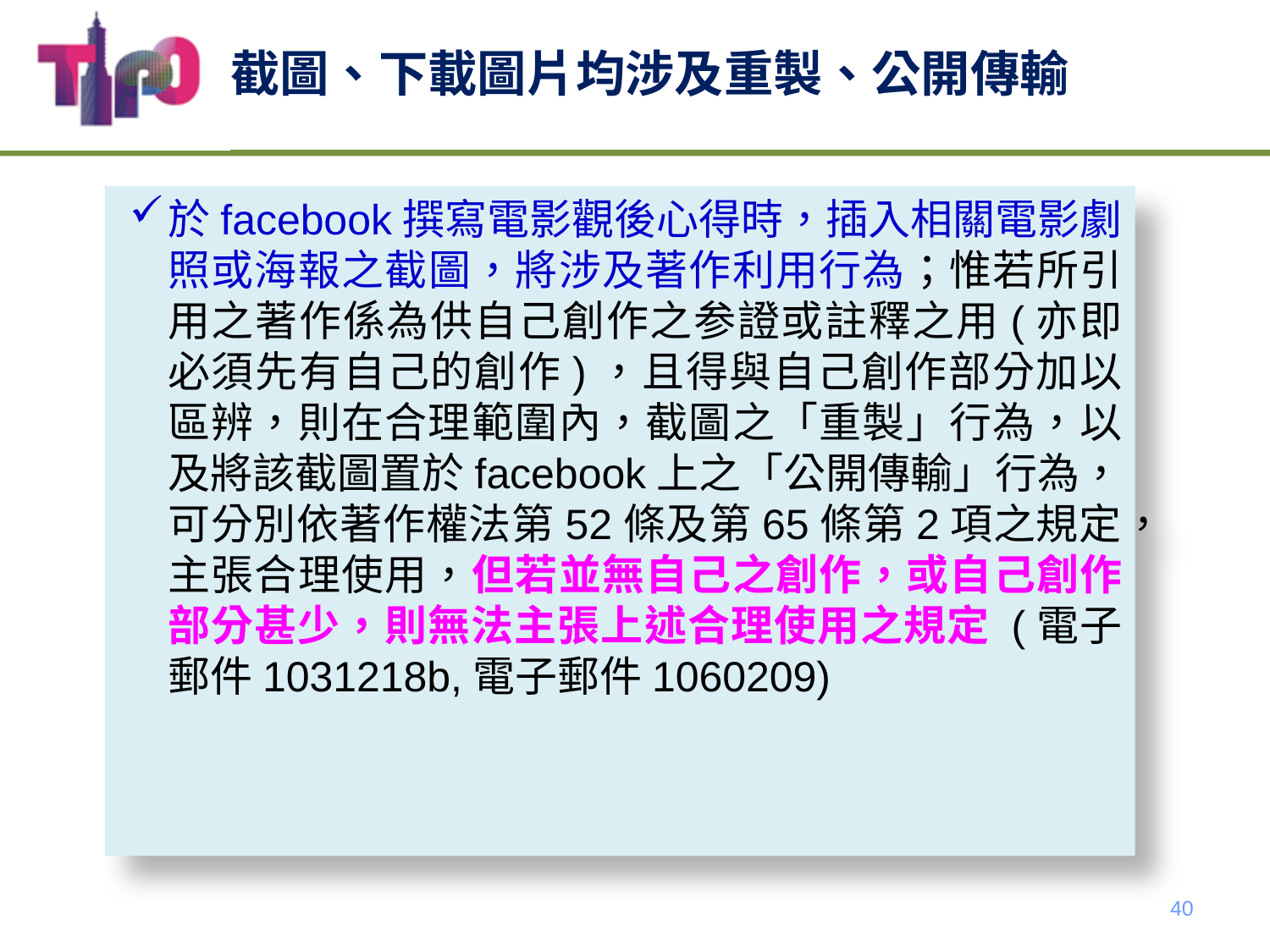

# 截圖、下載圖片均涉及重製、公開傳輸
於facebook撰寫電影觀後心得時，插入相關電影劇照或海報之截圖，將涉及著作利用行為；惟若所引用之著作係為供自己創作之参證或註釋之用(亦即必須先有自己的創作)，且得與自己創作部分加以區辨，則在合理範圍內，截圖之「重製」行為，以及將該截圖置於facebook上之「公開傳輸」行為，可分別依著作權法第52條及第65條第2項之規定，主張合理使用，但若並無自己之創作，或自己創作部分甚少，則無法主張上述合理使用之規定 (電子郵件1031218b,電子郵件1060209)
40